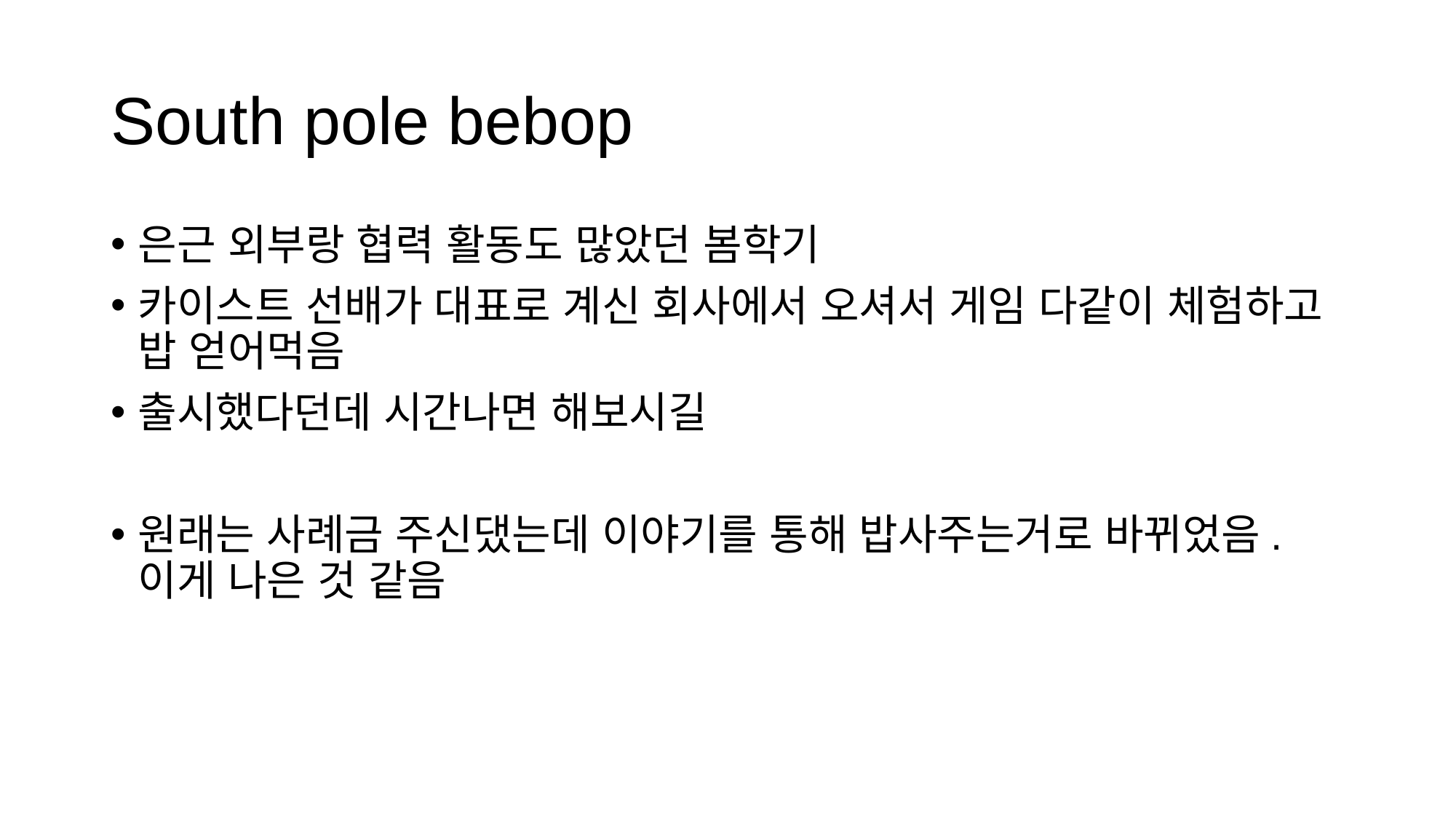

# South pole bebop
은근 외부랑 협력 활동도 많았던 봄학기
카이스트 선배가 대표로 계신 회사에서 오셔서 게임 다같이 체험하고 밥 얻어먹음
출시했다던데 시간나면 해보시길

원래는 사례금 주신댔는데 이야기를 통해 밥사주는거로 바뀌었음. 이게 나은 것 같음